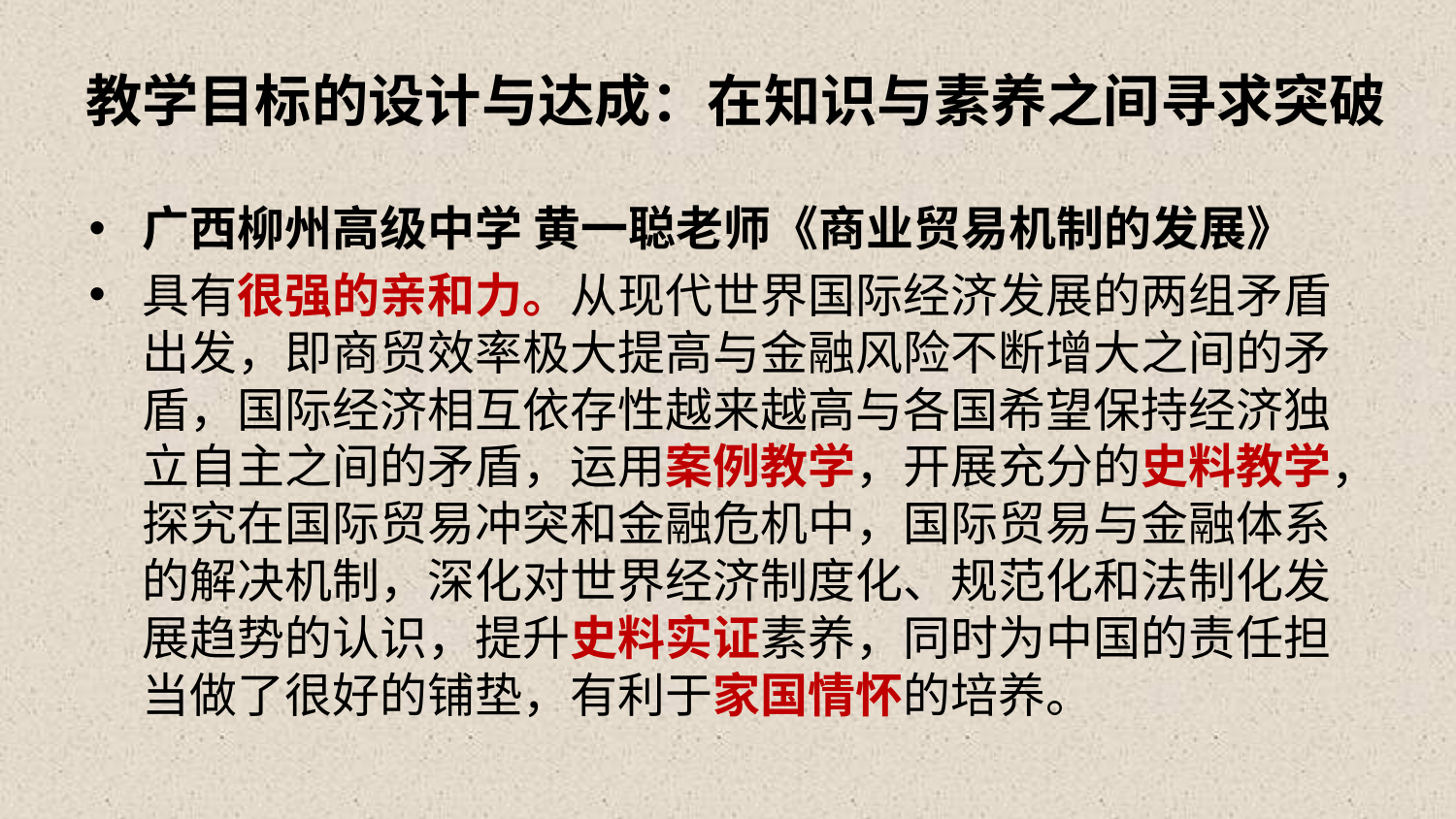

# 教学目标的设计与达成：在知识与素养之间寻求突破
广西柳州高级中学 黄一聪老师《商业贸易机制的发展》
具有很强的亲和力。从现代世界国际经济发展的两组矛盾出发，即商贸效率极大提高与金融风险不断增大之间的矛盾，国际经济相互依存性越来越高与各国希望保持经济独立自主之间的矛盾，运用案例教学，开展充分的史料教学，探究在国际贸易冲突和金融危机中，国际贸易与金融体系的解决机制，深化对世界经济制度化、规范化和法制化发展趋势的认识，提升史料实证素养，同时为中国的责任担当做了很好的铺垫，有利于家国情怀的培养。